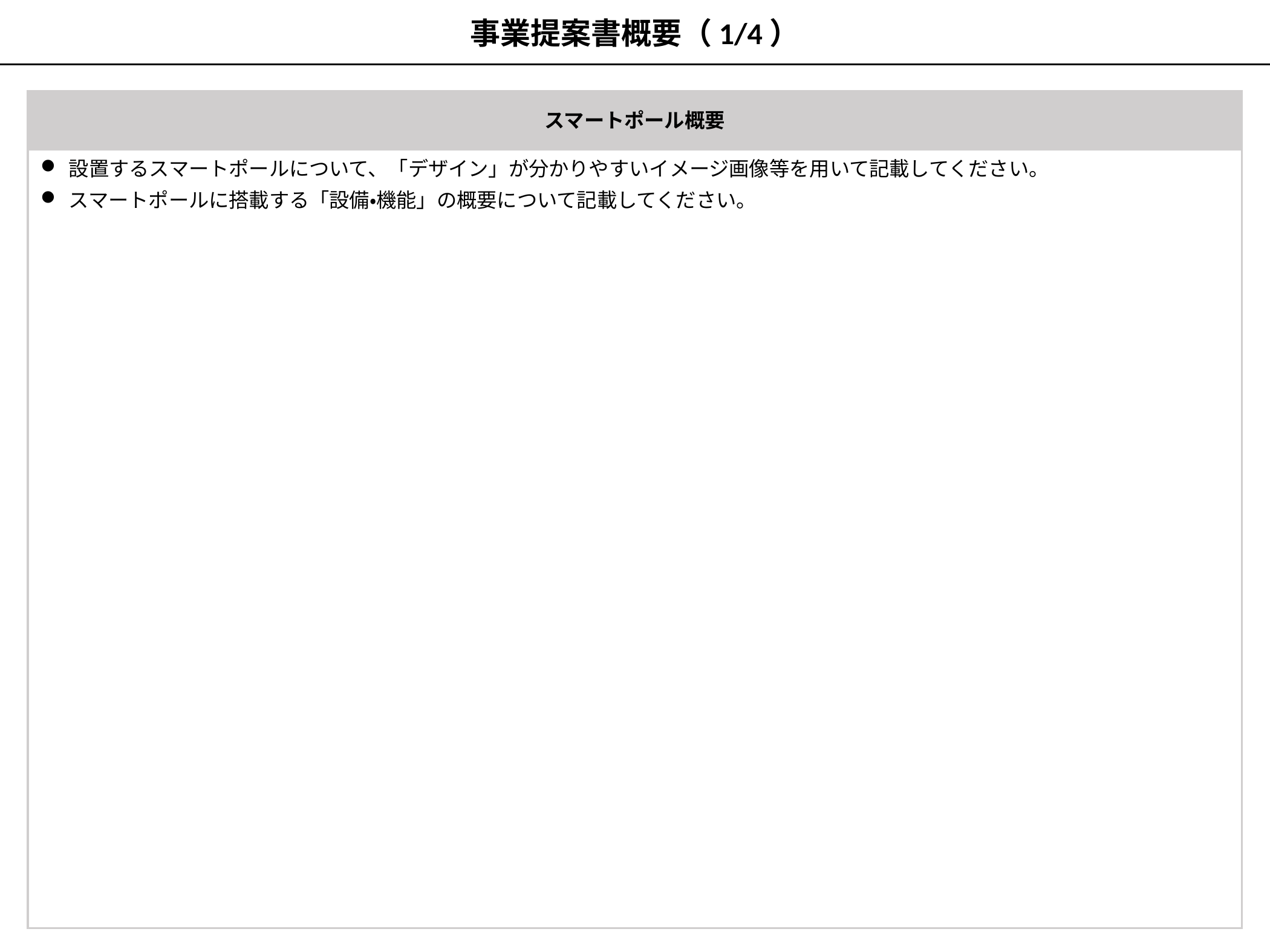

事業提案書概要（1/4）
スマートポール概要
設置するスマートポールについて、「デザイン」が分かりやすいイメージ画像等を用いて記載してください。
スマートポールに搭載する「設備・機能」の概要について記載してください。